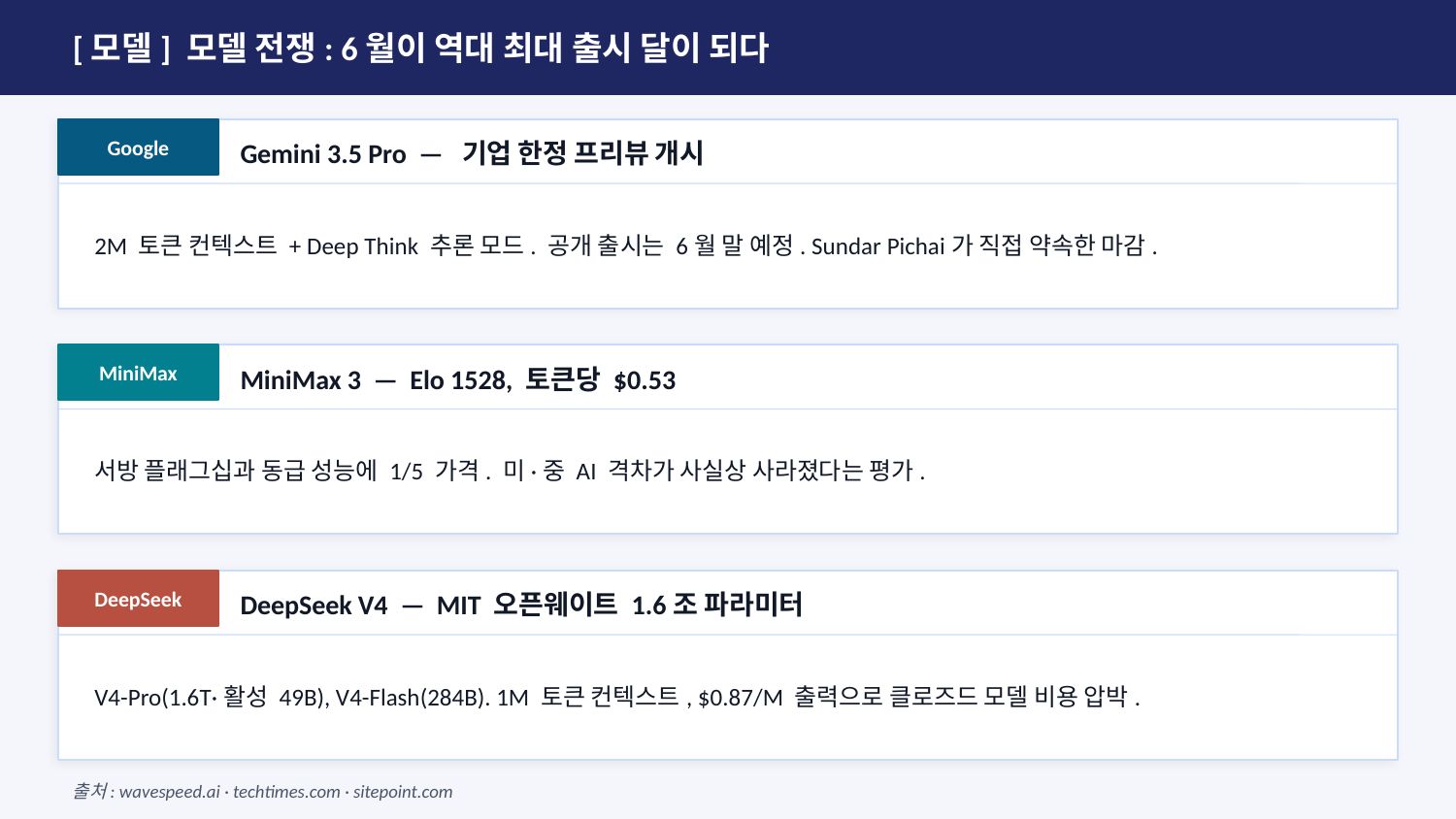

[모델] 모델 전쟁: 6월이 역대 최대 출시 달이 되다

Google
Gemini 3.5 Pro  —  기업 한정 프리뷰 개시

2M 토큰 컨텍스트 + Deep Think 추론 모드. 공개 출시는 6월 말 예정. Sundar Pichai가 직접 약속한 마감.

MiniMax
MiniMax 3  —  Elo 1528, 토큰당 $0.53

서방 플래그십과 동급 성능에 1/5 가격. 미·중 AI 격차가 사실상 사라졌다는 평가.

DeepSeek
DeepSeek V4  —  MIT 오픈웨이트 1.6조 파라미터

V4-Pro(1.6T·활성 49B), V4-Flash(284B). 1M 토큰 컨텍스트, $0.87/M 출력으로 클로즈드 모델 비용 압박.
출처: wavespeed.ai · techtimes.com · sitepoint.com